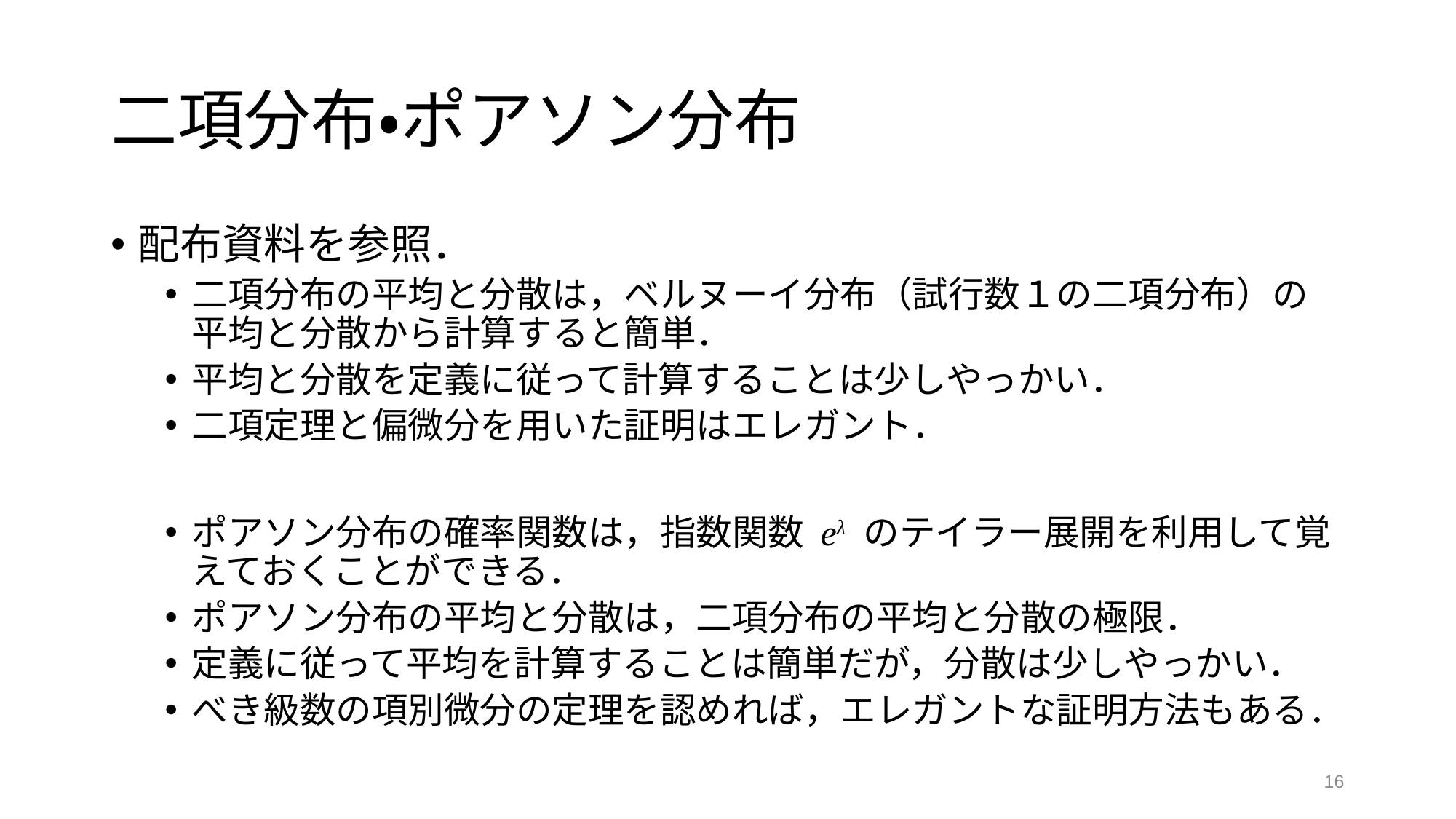

# 二項分布・ポアソン分布
配布資料を参照．
二項分布の平均と分散は，ベルヌーイ分布（試行数１の二項分布）の平均と分散から計算すると簡単．
平均と分散を定義に従って計算することは少しやっかい．
二項定理と偏微分を用いた証明はエレガント．

ポアソン分布の確率関数は，指数関数 eλ のテイラー展開を利用して覚えておくことができる．
ポアソン分布の平均と分散は，二項分布の平均と分散の極限．
定義に従って平均を計算することは簡単だが，分散は少しやっかい．
べき級数の項別微分の定理を認めれば，エレガントな証明方法もある．
16